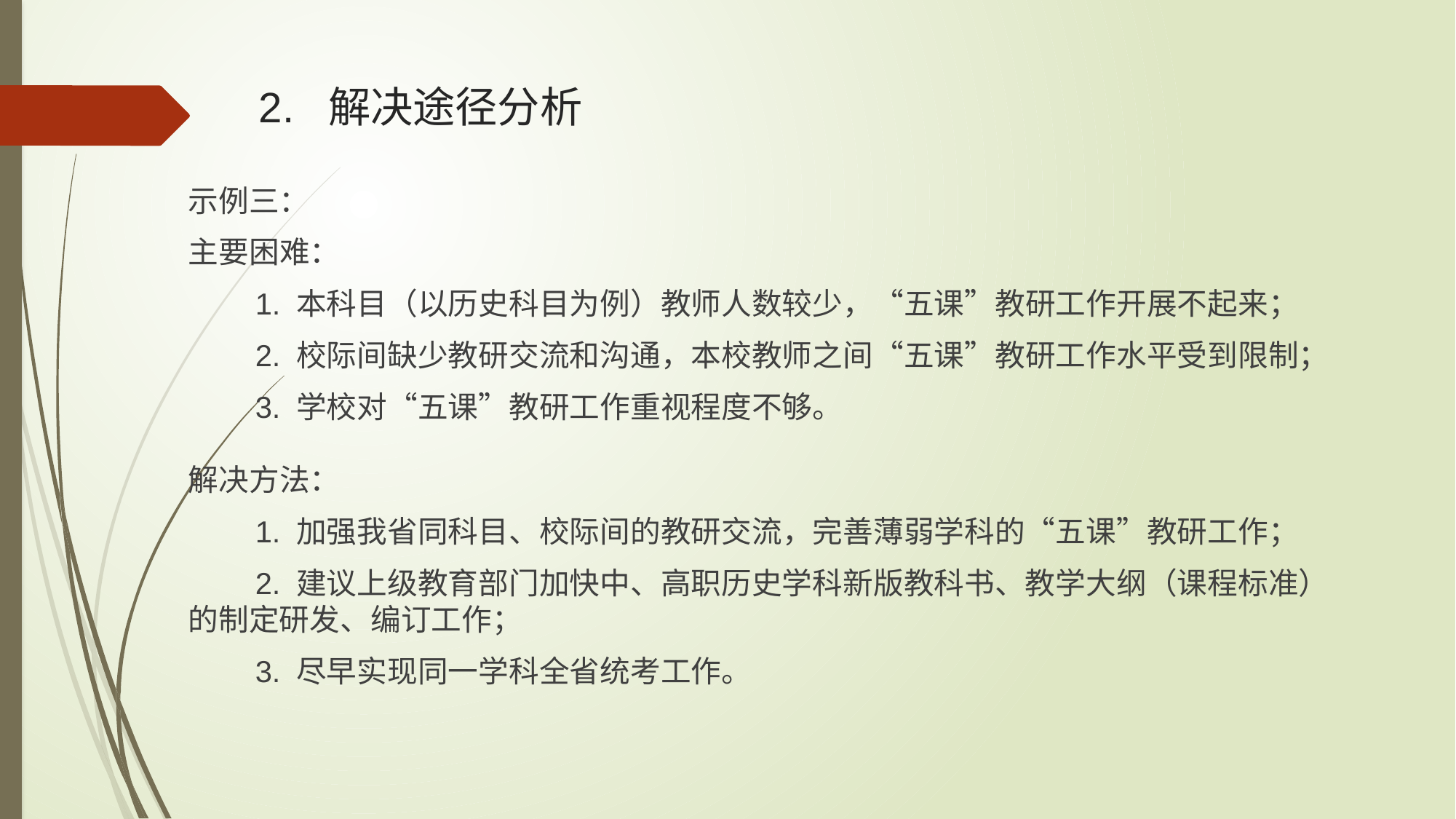

# 2.  解决途径分析
示例三：
主要困难：
        1. 本科目（以历史科目为例）教师人数较少，“五课”教研工作开展不起来；
        2. 校际间缺少教研交流和沟通，本校教师之间“五课”教研工作水平受到限制；
        3. 学校对“五课”教研工作重视程度不够。
解决方法：
        1. 加强我省同科目、校际间的教研交流，完善薄弱学科的“五课”教研工作；
        2. 建议上级教育部门加快中、高职历史学科新版教科书、教学大纲（课程标准）的制定研发、编订工作；
        3. 尽早实现同一学科全省统考工作。